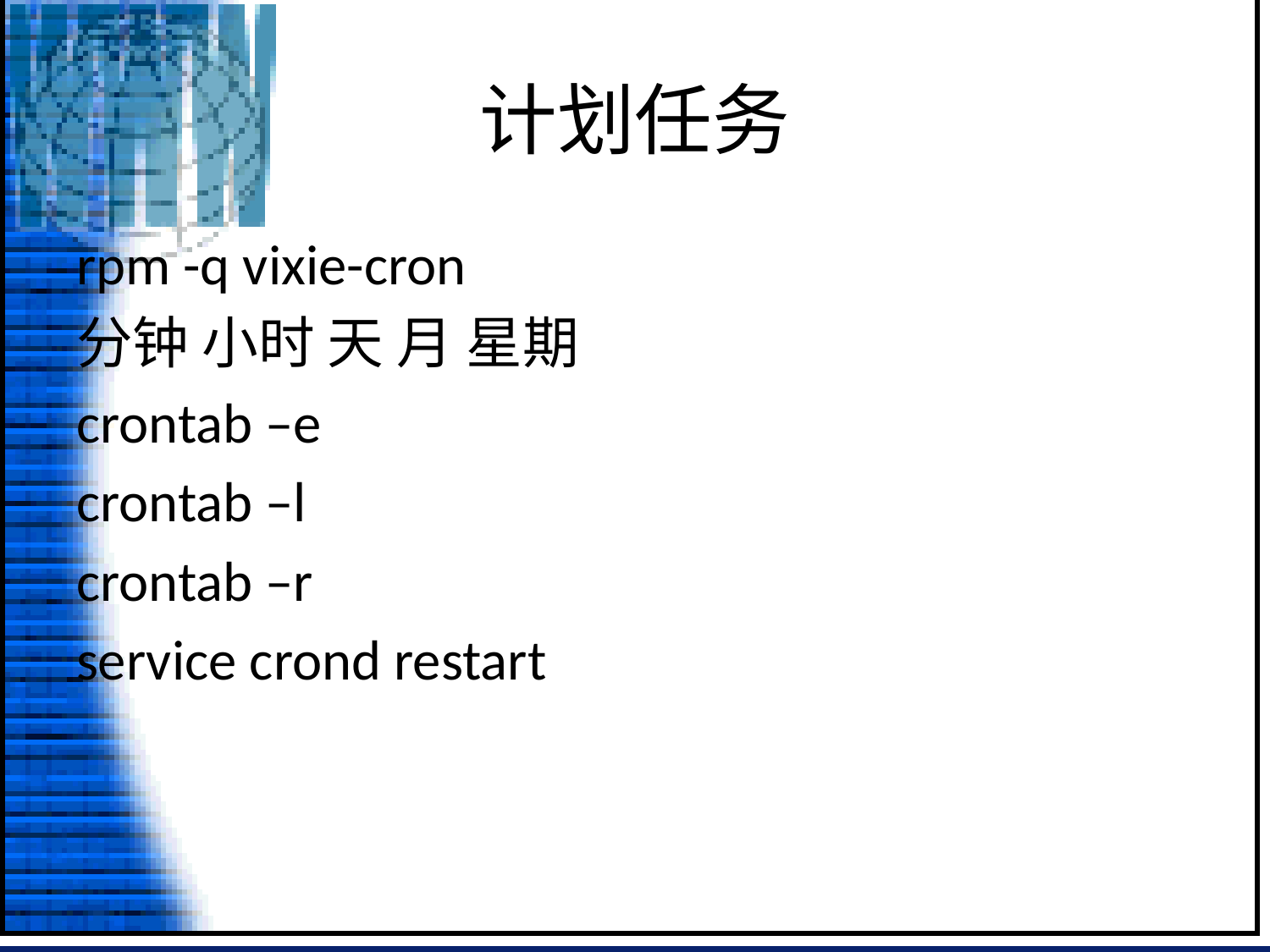

# 计划任务
rpm -q vixie-cron
分钟 小时 天 月 星期
crontab –e
crontab –l
crontab –r
service crond restart